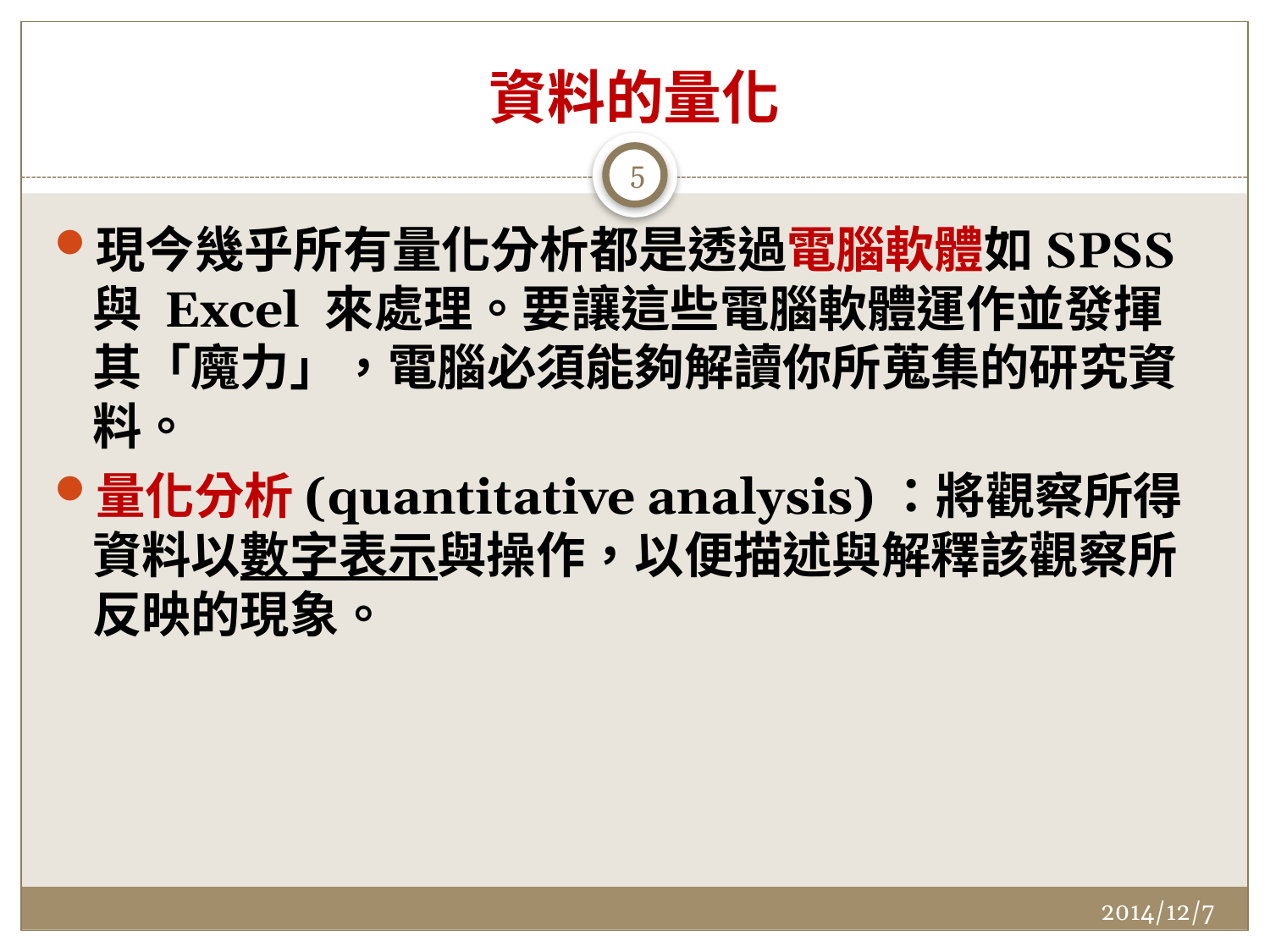

# 資料的量化
5
現今幾乎所有量化分析都是透過電腦軟體如SPSS 與 Excel 來處理。要讓這些電腦軟體運作並發揮其「魔力」，電腦必須能夠解讀你所蒐集的研究資料。
量化分析(quantitative analysis)：將觀察所得資料以數字表示與操作，以便描述與解釋該觀察所反映的現象。

2014/12/7